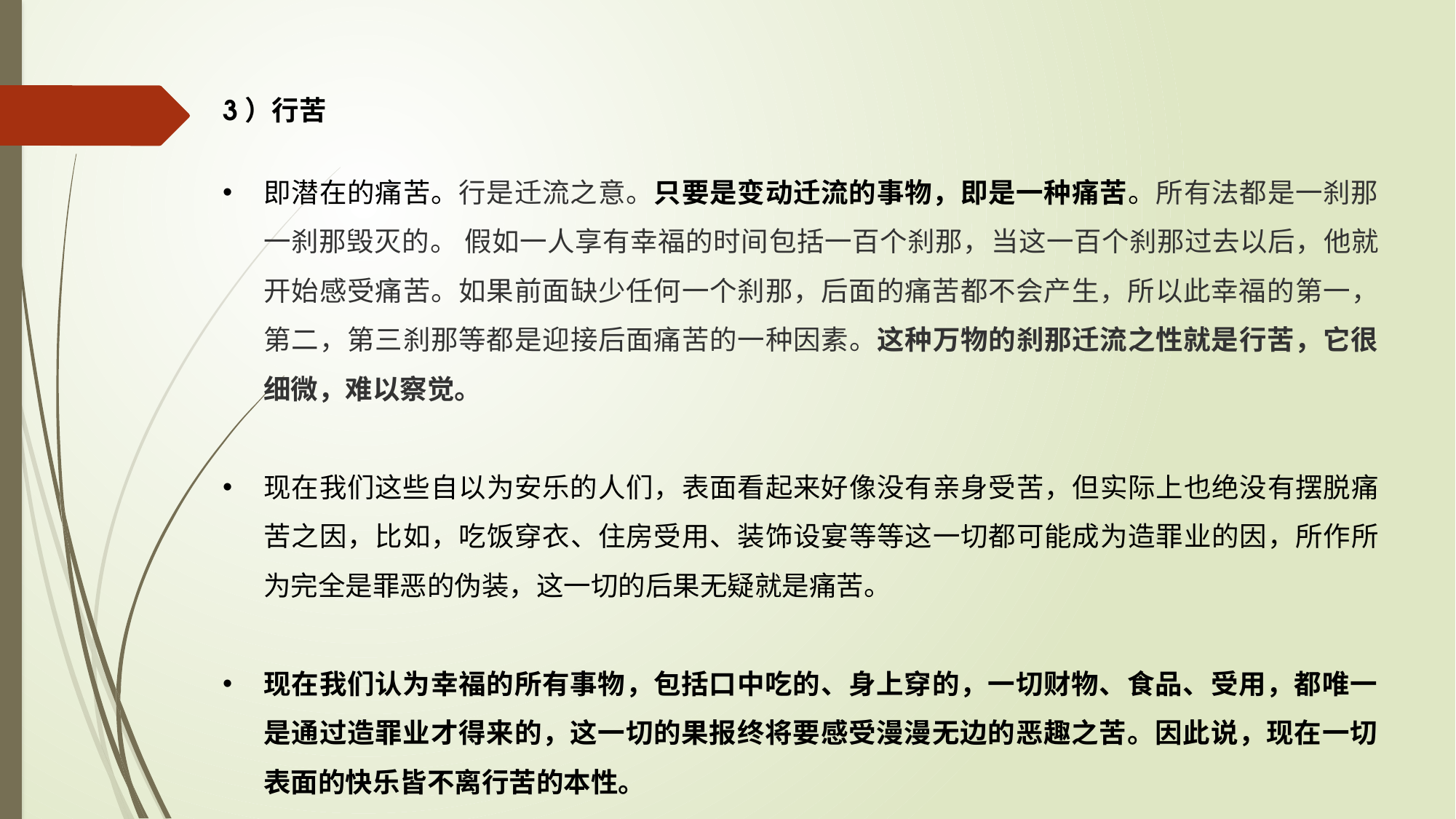

3）行苦

即潜在的痛苦。行是迁流之意。只要是变动迁流的事物，即是一种痛苦。所有法都是一刹那一刹那毁灭的。 假如一人享有幸福的时间包括一百个刹那，当这一百个刹那过去以后，他就开始感受痛苦。如果前面缺少任何一个刹那，后面的痛苦都不会产生，所以此幸福的第一，第二，第三刹那等都是迎接后面痛苦的一种因素。这种万物的刹那迁流之性就是行苦，它很细微，难以察觉。

现在我们这些自以为安乐的人们，表面看起来好像没有亲身受苦，但实际上也绝没有摆脱痛苦之因，比如，吃饭穿衣、住房受用、装饰设宴等等这一切都可能成为造罪业的因，所作所为完全是罪恶的伪装，这一切的后果无疑就是痛苦。

现在我们认为幸福的所有事物，包括口中吃的、身上穿的，一切财物、食品、受用，都唯一是通过造罪业才得来的，这一切的果报终将要感受漫漫无边的恶趣之苦。因此说，现在一切表面的快乐皆不离行苦的本性。